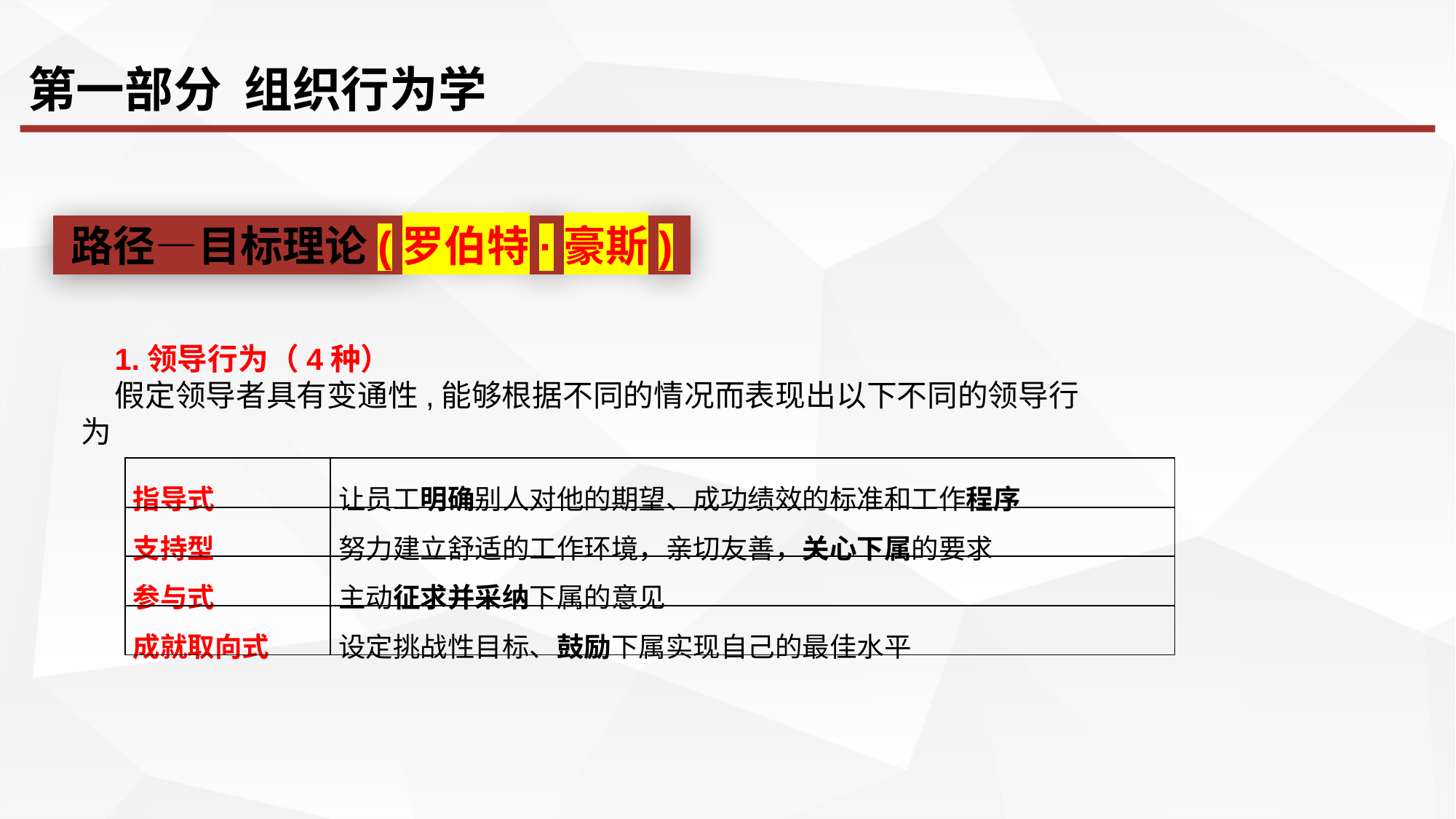

第一部分  组织行为学

路径—目标理论(罗伯特·豪斯)
1.领导行为（4种）
假定领导者具有变通性,能够根据不同的情况而表现出以下不同的领导行为
| 指导式 | 让员工明确别人对他的期望、成功绩效的标准和工作程序 |
| --- | --- |
| 支持型 | 努力建立舒适的工作环境，亲切友善，关心下属的要求 |
| 参与式 | 主动征求并采纳下属的意见 |
| 成就取向式 | 设定挑战性目标、鼓励下属实现自己的最佳水平 |